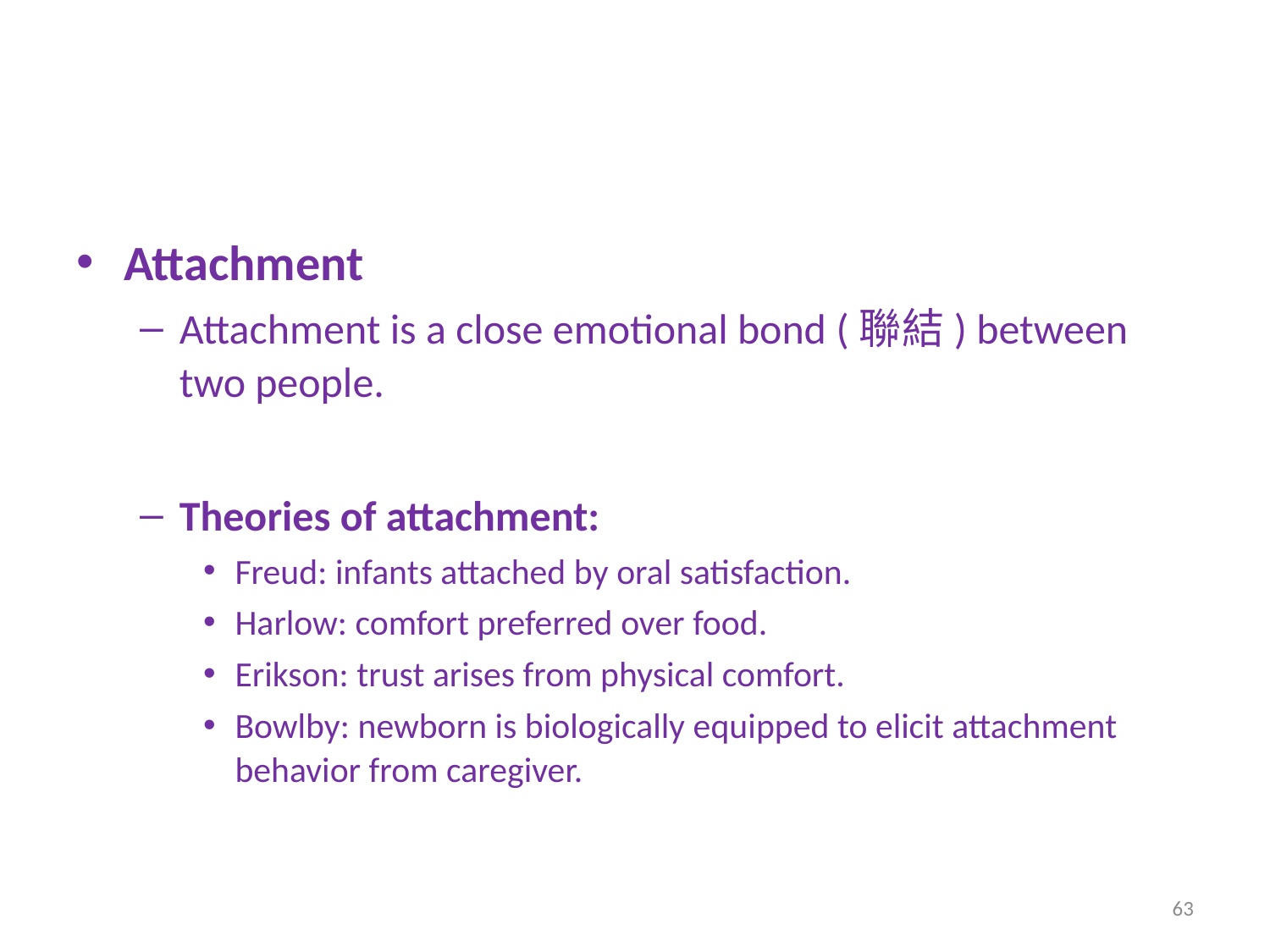

#
Attachment
Attachment is a close emotional bond (聯結) between two people.

Theories of attachment:
Freud: infants attached by oral satisfaction.
Harlow: comfort preferred over food.
Erikson: trust arises from physical comfort.
Bowlby: newborn is biologically equipped to elicit attachment behavior from caregiver.

63